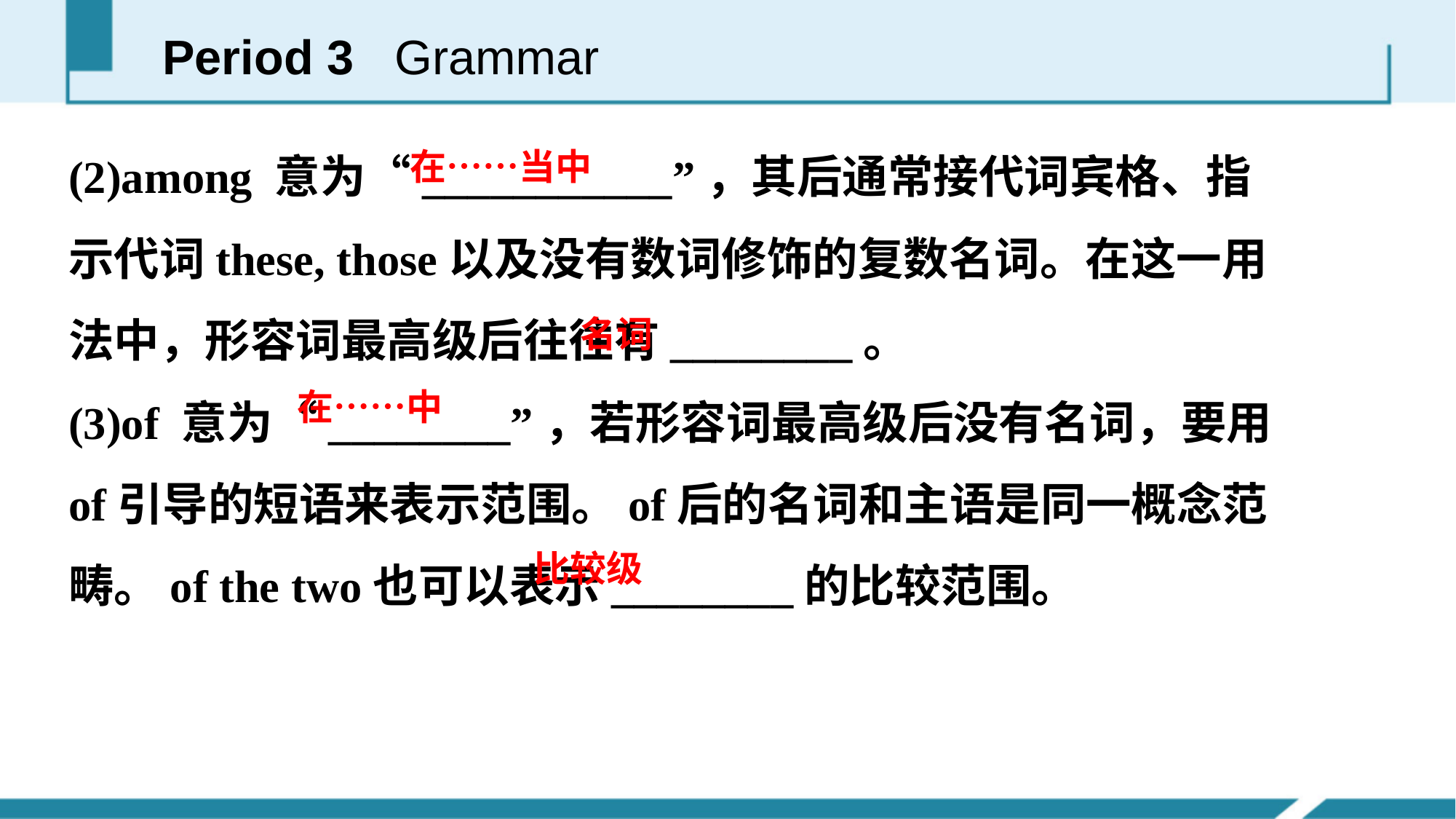

Period 3   Grammar
(2)among 意为“___________”，其后通常接代词宾格、指示代词these, those以及没有数词修饰的复数名词。在这一用法中，形容词最高级后往往有________。
(3)of 意为“________”，若形容词最高级后没有名词，要用of引导的短语来表示范围。of后的名词和主语是同一概念范畴。of the two也可以表示________的比较范围。

在……当中
名词
在……中
比较级